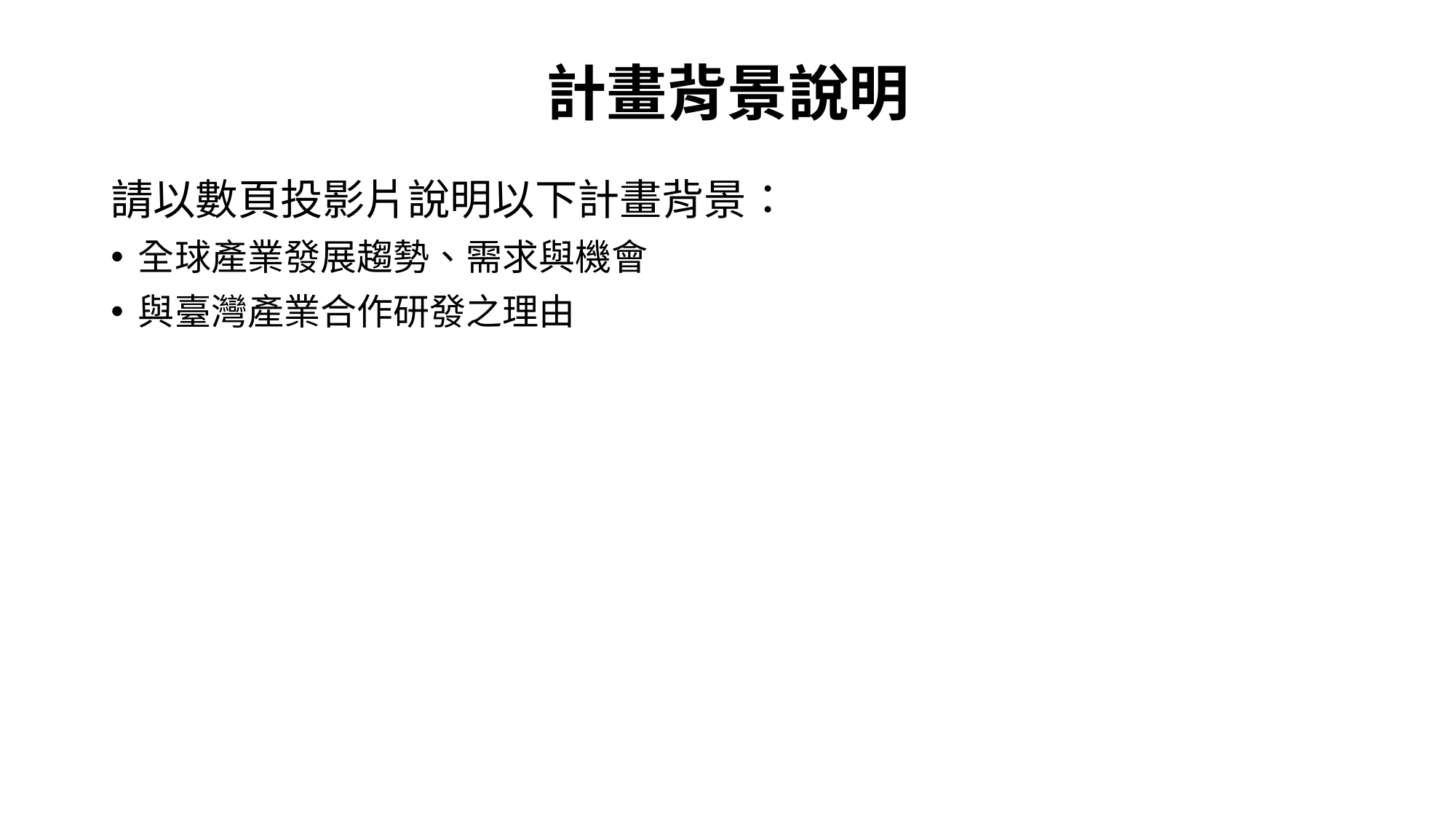

# 計畫背景說明
請以數頁投影片說明以下計畫背景：
全球產業發展趨勢、需求與機會
與臺灣產業合作研發之理由